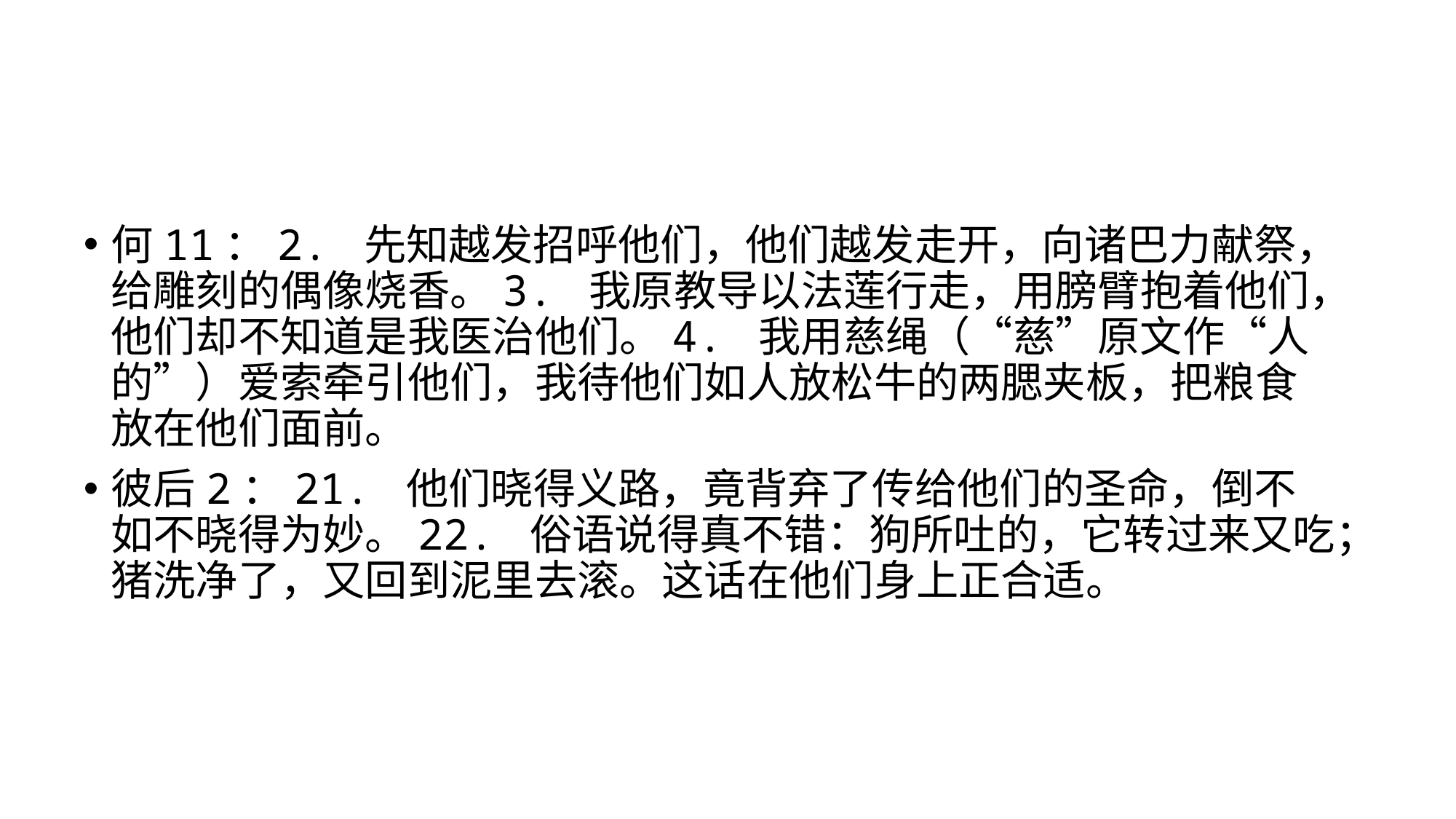

何11：2. 先知越发招呼他们，他们越发走开，向诸巴力献祭，给雕刻的偶像烧香。3. 我原教导以法莲行走，用膀臂抱着他们，他们却不知道是我医治他们。4. 我用慈绳（“慈”原文作“人的”）爱索牵引他们，我待他们如人放松牛的两腮夹板，把粮食放在他们面前。
彼后2：21. 他们晓得义路，竟背弃了传给他们的圣命，倒不如不晓得为妙。22. 俗语说得真不错：狗所吐的，它转过来又吃；猪洗净了，又回到泥里去滚。这话在他们身上正合适。